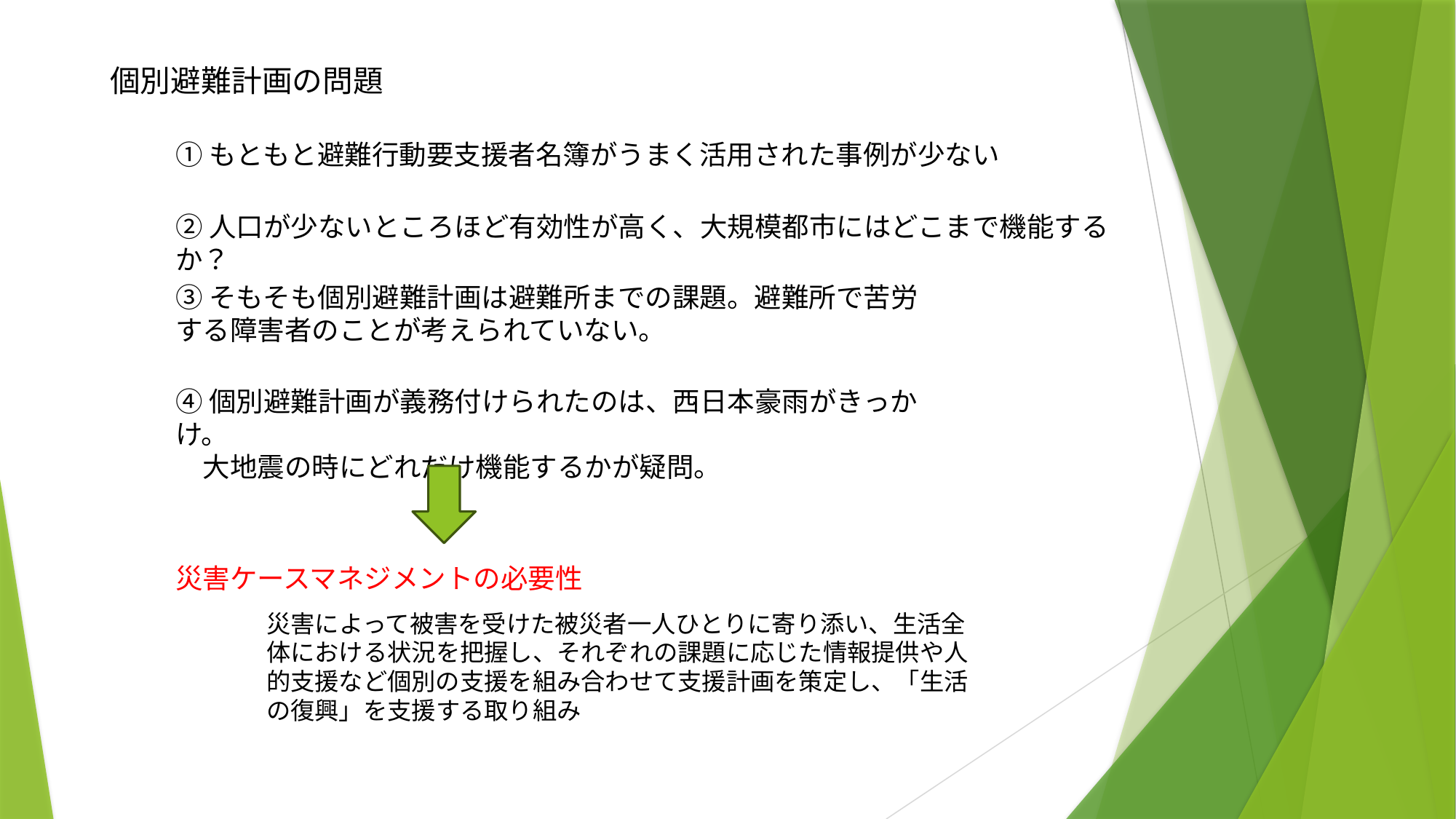

個別避難計画の問題
①もともと避難行動要支援者名簿がうまく活用された事例が少ない
②人口が少ないところほど有効性が高く、大規模都市にはどこまで機能するか？
③そもそも個別避難計画は避難所までの課題。避難所で苦労する障害者のことが考えられていない。
④個別避難計画が義務付けられたのは、西日本豪雨がきっかけ。
　大地震の時にどれだけ機能するかが疑問。

災害ケースマネジメントの必要性
災害によって被害を受けた被災者一人ひとりに寄り添い、生活全体における状況を把握し、それぞれの課題に応じた情報提供や人的支援など個別の支援を組み合わせて支援計画を策定し、「生活の復興」を支援する取り組み